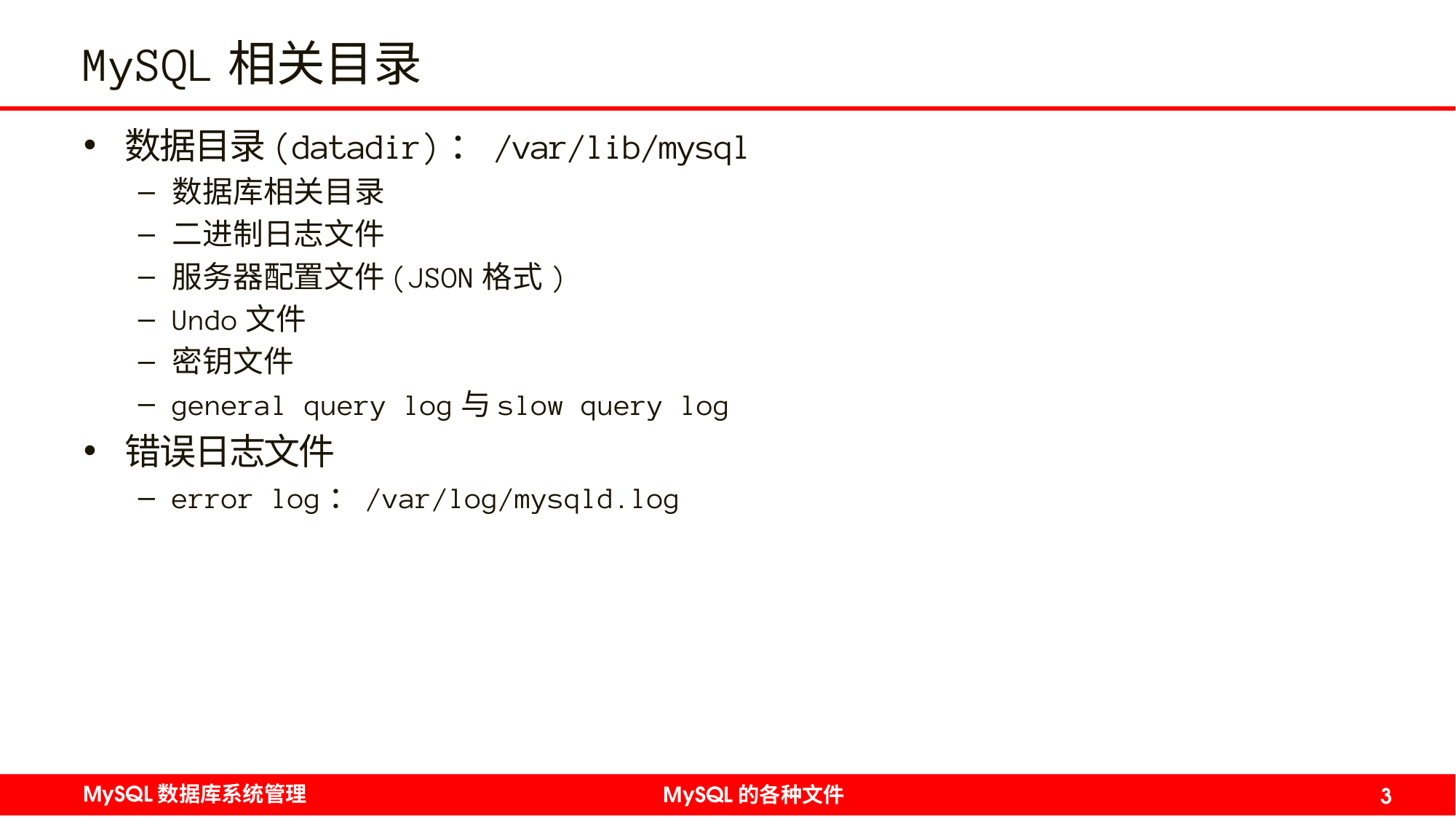

# MySQL相关目录
数据目录(datadir)：/var/lib/mysql
数据库相关目录
二进制日志文件
服务器配置文件(JSON格式)
Undo文件
密钥文件
general query log与slow query log
错误日志文件
error log：/var/log/mysqld.log